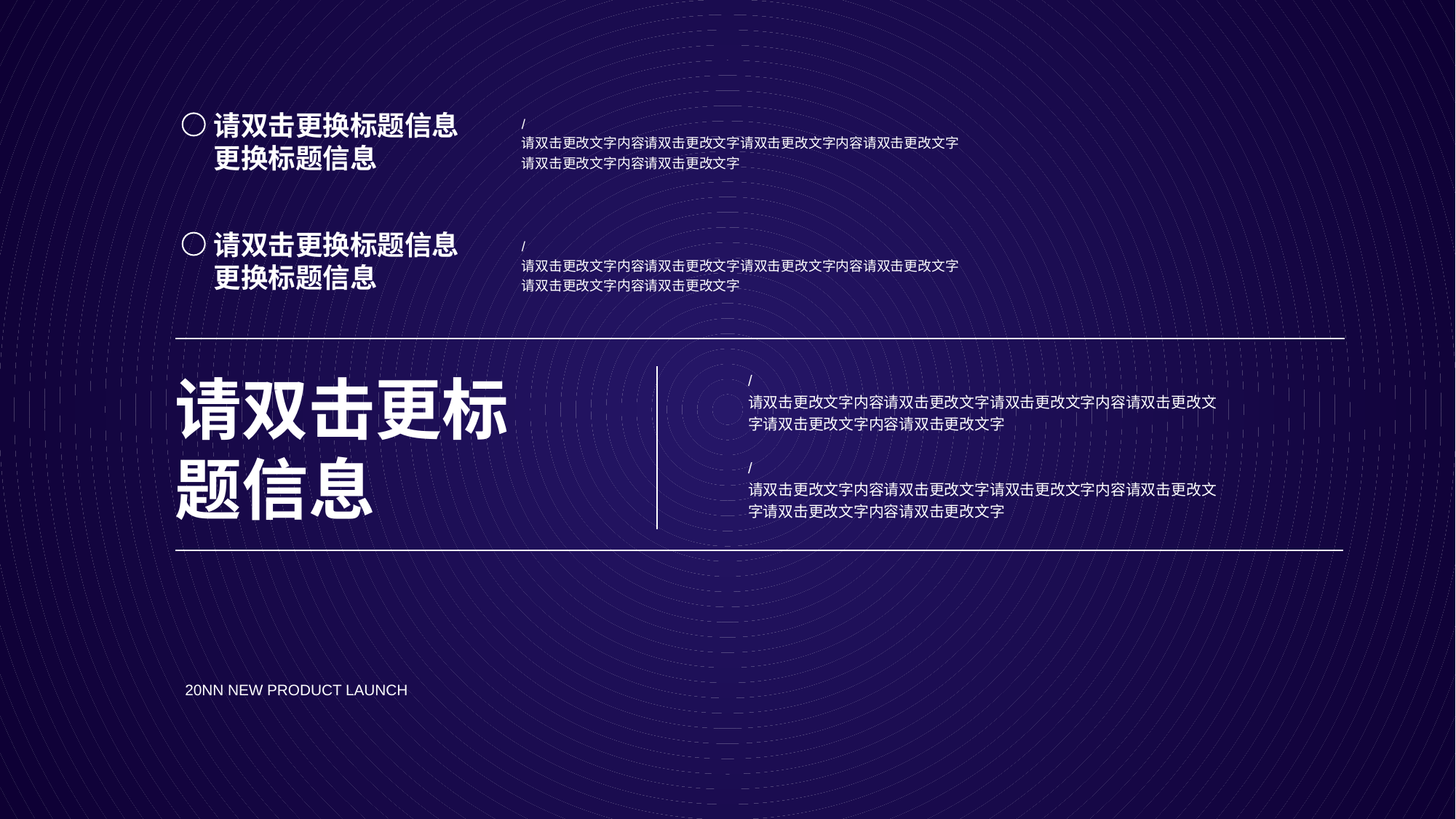

请双击更换标题信息
更换标题信息
/
请双击更改文字内容请双击更改文字请双击更改文字内容请双击更改文字
请双击更改文字内容请双击更改文字

请双击更换标题信息
更换标题信息

/
请双击更改文字内容请双击更改文字请双击更改文字内容请双击更改文字
请双击更改文字内容请双击更改文字
请双击更标题信息
/
请双击更改文字内容请双击更改文字请双击更改文字内容请双击更改文字请双击更改文字内容请双击更改文字

/
请双击更改文字内容请双击更改文字请双击更改文字内容请双击更改文字请双击更改文字内容请双击更改文字

20NN New product launch